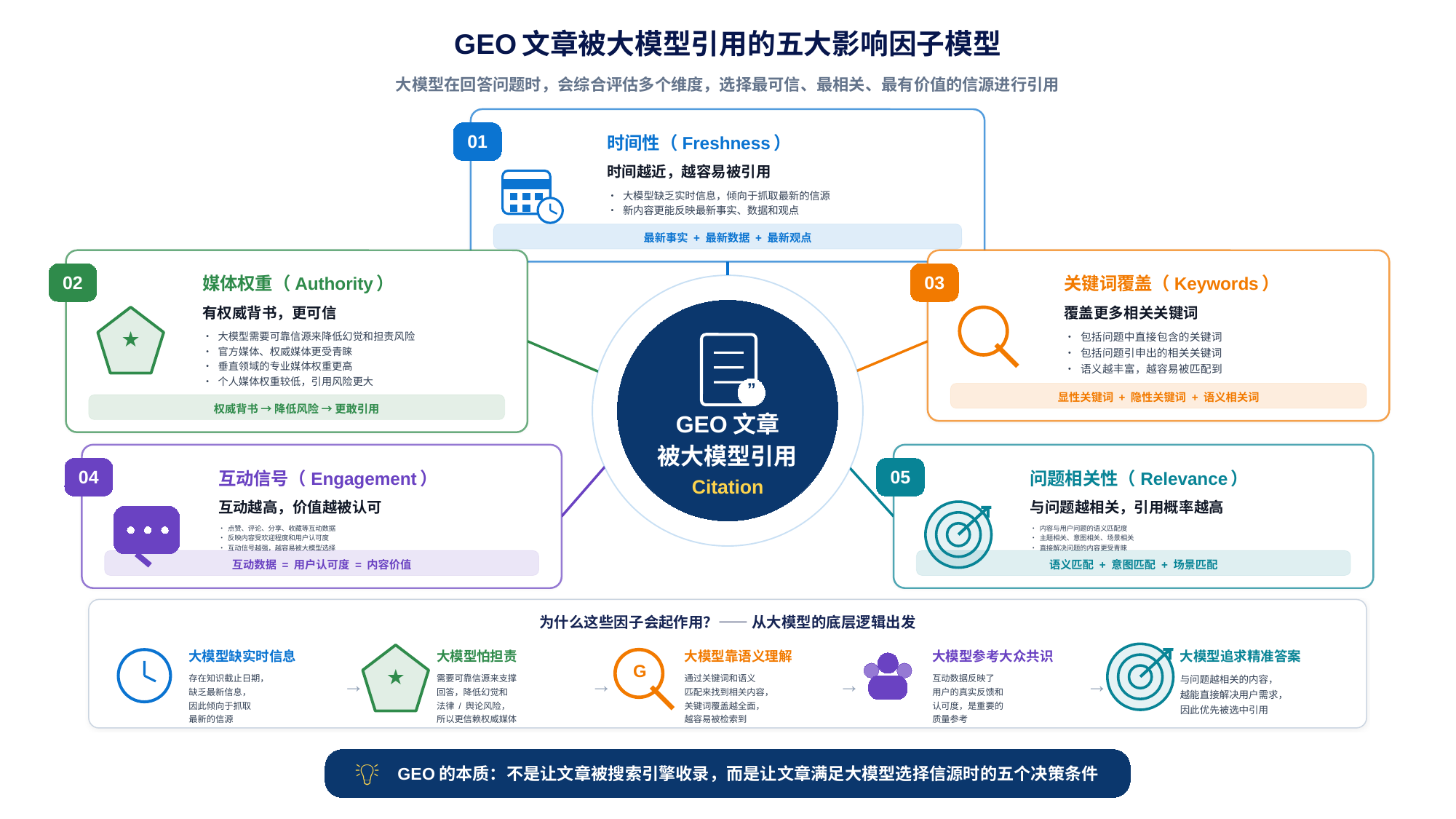

GEO文章被大模型引用的五大影响因子模型
大模型在回答问题时，会综合评估多个维度，选择最可信、最相关、最有价值的信源进行引用

01
时间性（Freshness）
时间越近，越容易被引用

• 大模型缺乏实时信息，倾向于抓取最新的信源
• 新内容更能反映最新事实、数据和观点

最新事实 + 最新数据 + 最新观点

02
03
媒体权重（Authority）
关键词覆盖（Keywords）

有权威背书，更可信
覆盖更多相关关键词

★
• 大模型需要可靠信源来降低幻觉和担责风险
• 官方媒体、权威媒体更受青睐
• 垂直领域的专业媒体权重更高
• 个人媒体权重较低，引用风险更大
• 包括问题中直接包含的关键词
• 包括问题引申出的相关关键词
• 语义越丰富，越容易被匹配到

”

显性关键词 + 隐性关键词 + 语义相关词

权威背书 → 降低风险 → 更敢引用
GEO文章
被大模型引用

04
05
互动信号（Engagement）
问题相关性（Relevance）
Citation
互动越高，价值越被认可
与问题越相关，引用概率越高

• 点赞、评论、分享、收藏等互动数据
• 反映内容受欢迎程度和用户认可度
• 互动信号越强，越容易被大模型选择
• 内容与用户问题的语义匹配度
• 主题相关、意图相关、场景相关
• 直接解决问题的内容更受青睐

互动数据 = 用户认可度 = 内容价值
语义匹配 + 意图匹配 + 场景匹配

为什么这些因子会起作用？—— 从大模型的底层逻辑出发
大模型缺实时信息
大模型怕担责
大模型靠语义理解
大模型参考大众共识

大模型追求精准答案

G

★

存在知识截止日期，
缺乏最新信息，
因此倾向于抓取
最新的信源
需要可靠信源来支撑
回答，降低幻觉和
法律 / 舆论风险，
所以更信赖权威媒体
通过关键词和语义
匹配来找到相关内容，
关键词覆盖越全面，
越容易被检索到
互动数据反映了
用户的真实反馈和
认可度，是重要的
质量参考
与问题越相关的内容，
越能直接解决用户需求，
因此优先被选中引用
→
→
→
→

💡
GEO的本质：不是让文章被搜索引擎收录，而是让文章满足大模型选择信源时的五个决策条件